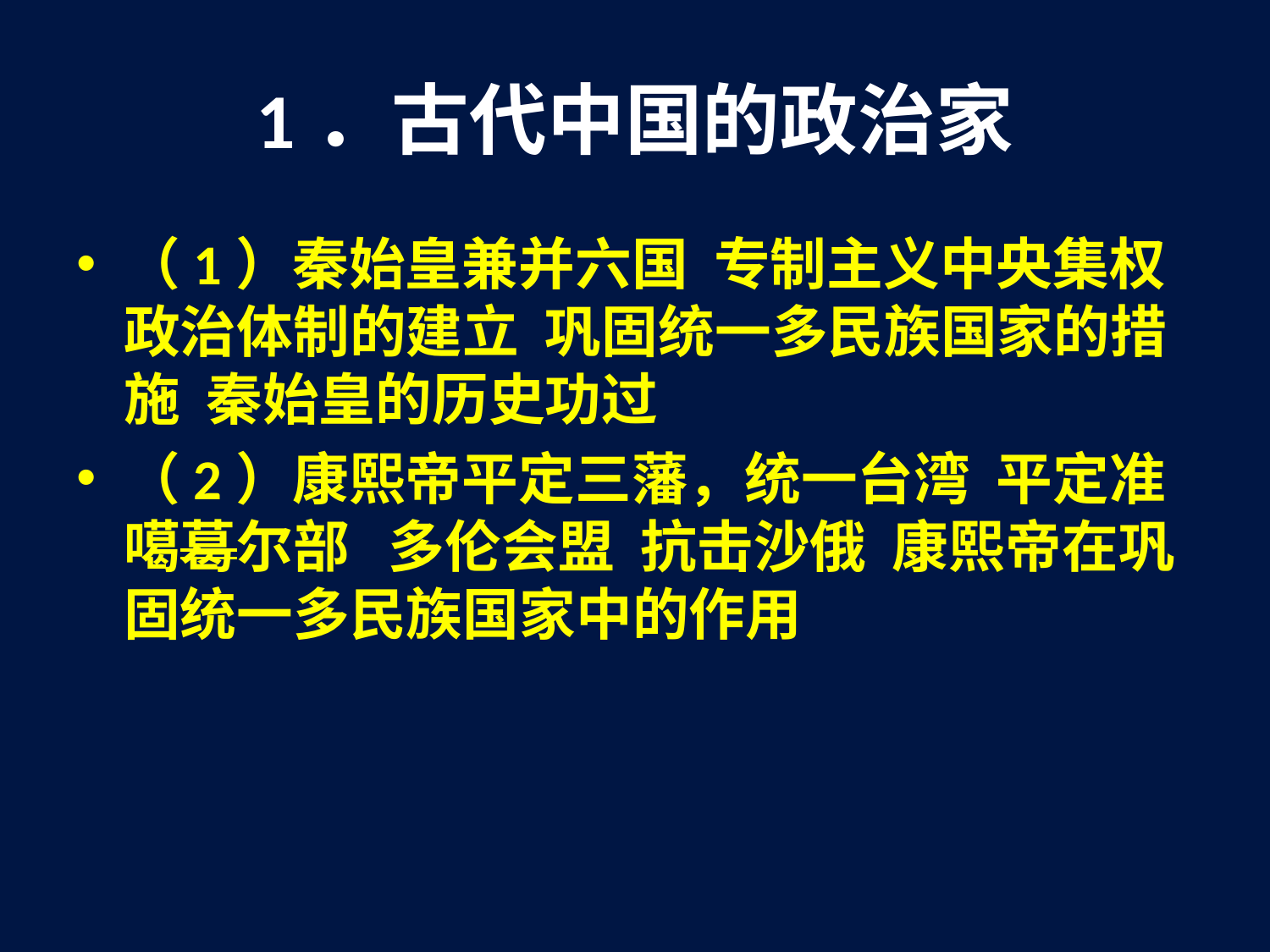

# 1．古代中国的政治家
（1）秦始皇兼并六国  专制主义中央集权政治体制的建立  巩固统一多民族国家的措施  秦始皇的历史功过
（2）康熙帝平定三藩，统一台湾  平定准噶葛尔部   多伦会盟  抗击沙俄  康熙帝在巩固统一多民族国家中的作用